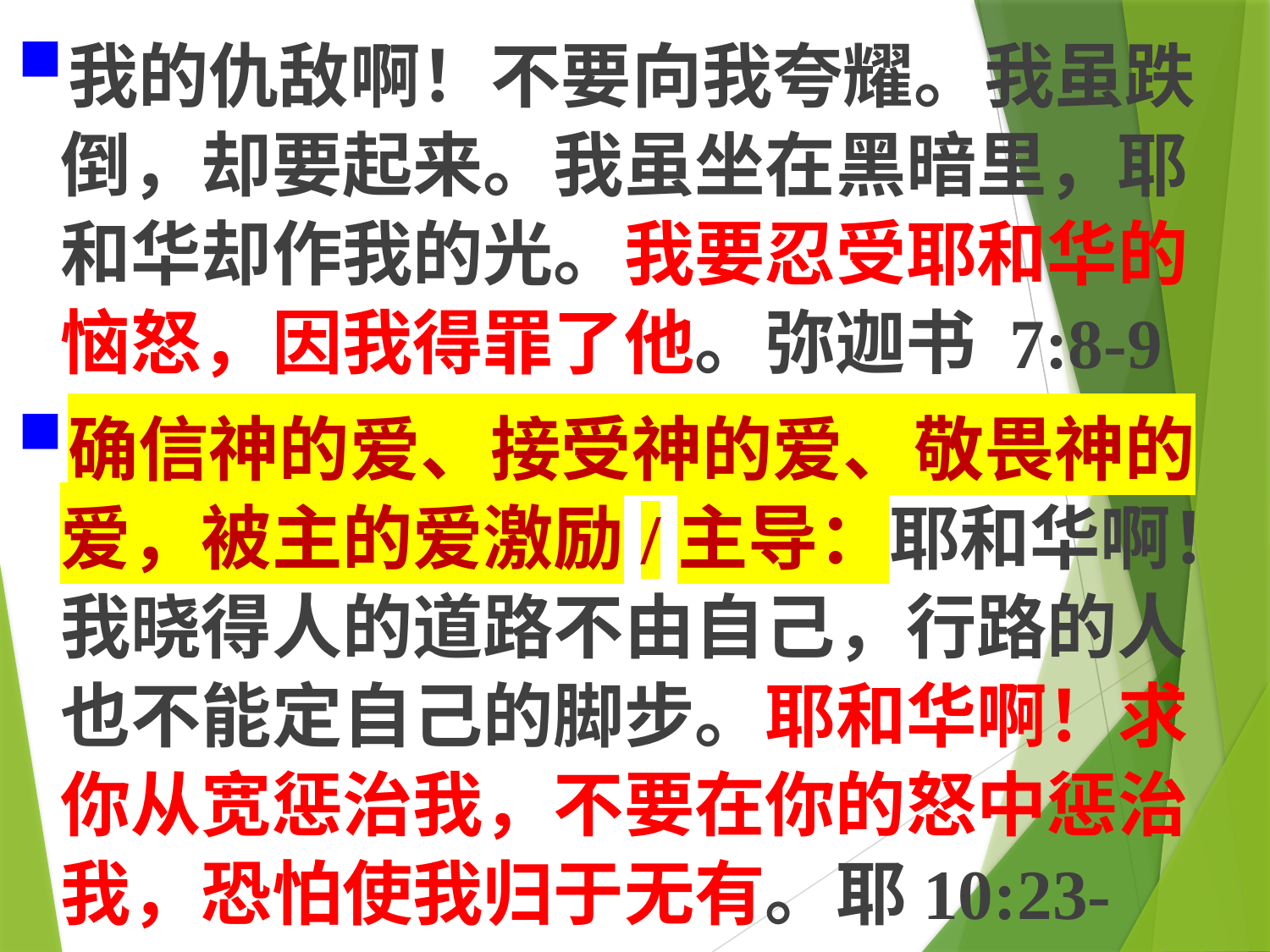

我的仇敌啊！不要向我夸耀。我虽跌倒，却要起来。我虽坐在黑暗里，耶和华却作我的光。我要忍受耶和华的恼怒，因我得罪了他。弥迦书 7:8-9
确信神的爱、接受神的爱、敬畏神的爱，被主的爱激励/主导：耶和华啊！我晓得人的道路不由自己，行路的人也不能定自己的脚步。耶和华啊！求你从宽惩治我，不要在你的怒中惩治我，恐怕使我归于无有。耶10:23-24。